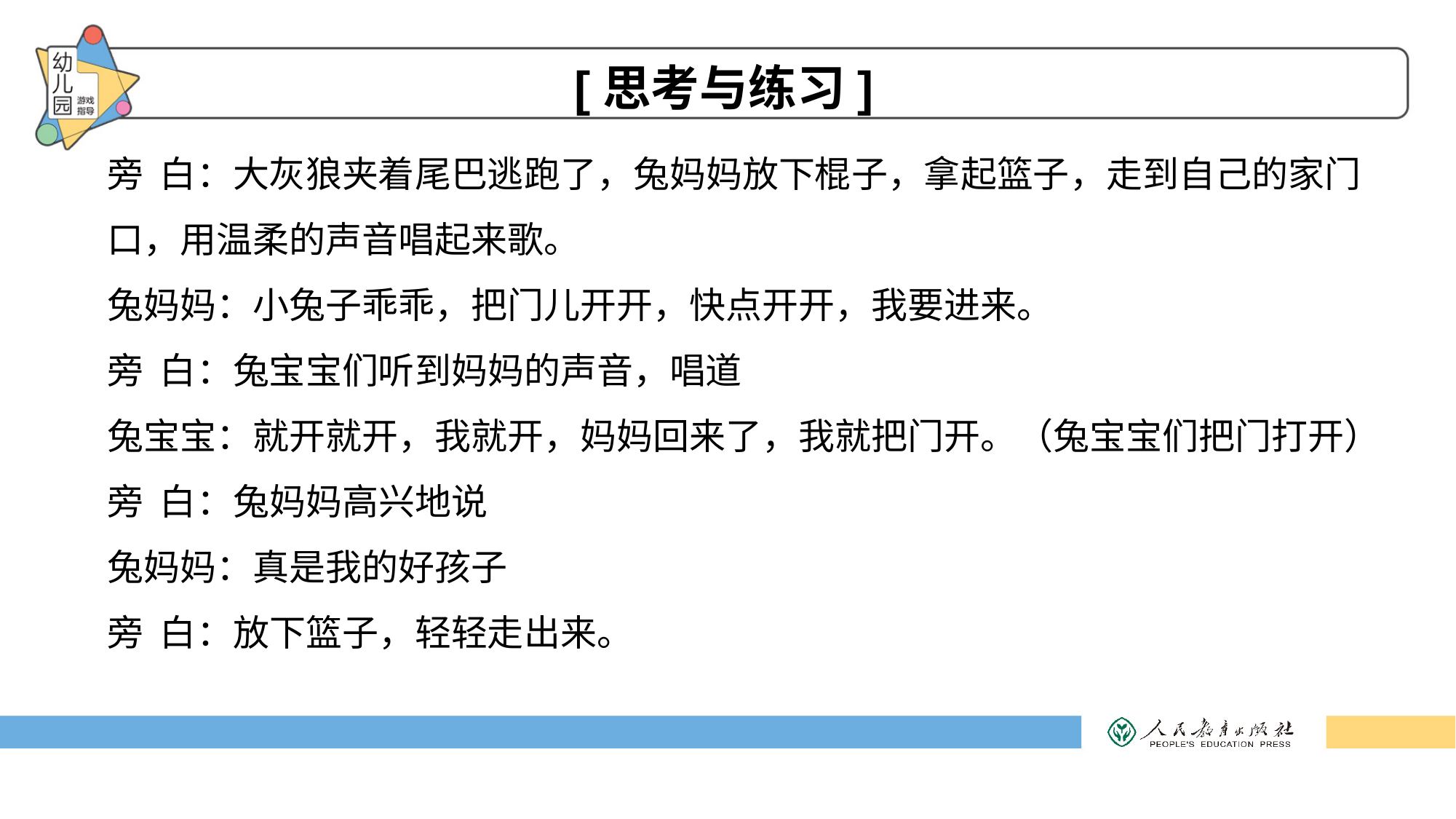

[思考与练习]
旁  白：大灰狼夹着尾巴逃跑了，兔妈妈放下棍子，拿起篮子，走到自己的家门口，用温柔的声音唱起来歌。
兔妈妈：小兔子乖乖，把门儿开开，快点开开，我要进来。
旁  白：兔宝宝们听到妈妈的声音，唱道
兔宝宝：就开就开，我就开，妈妈回来了，我就把门开。（兔宝宝们把门打开）
旁  白：兔妈妈高兴地说
兔妈妈：真是我的好孩子
旁  白：放下篮子，轻轻走出来。